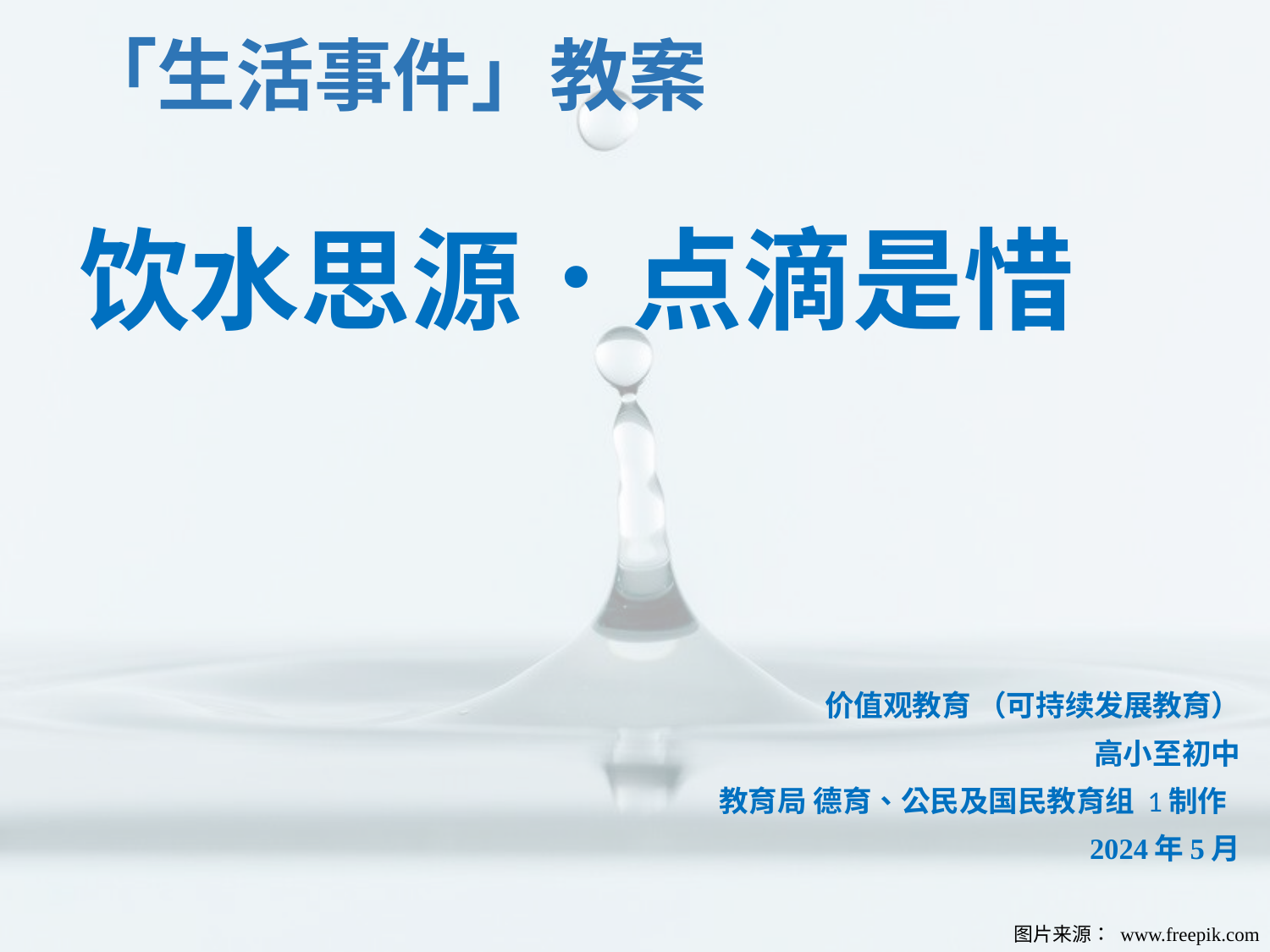

# 「生活事件」教案 饮水思源．点滴是惜
价值观教育 （可持续发展教育）
高小至初中
教育局 德育、公民及国民教育组 1制作
2024年5月
图片来源： www.freepik.com